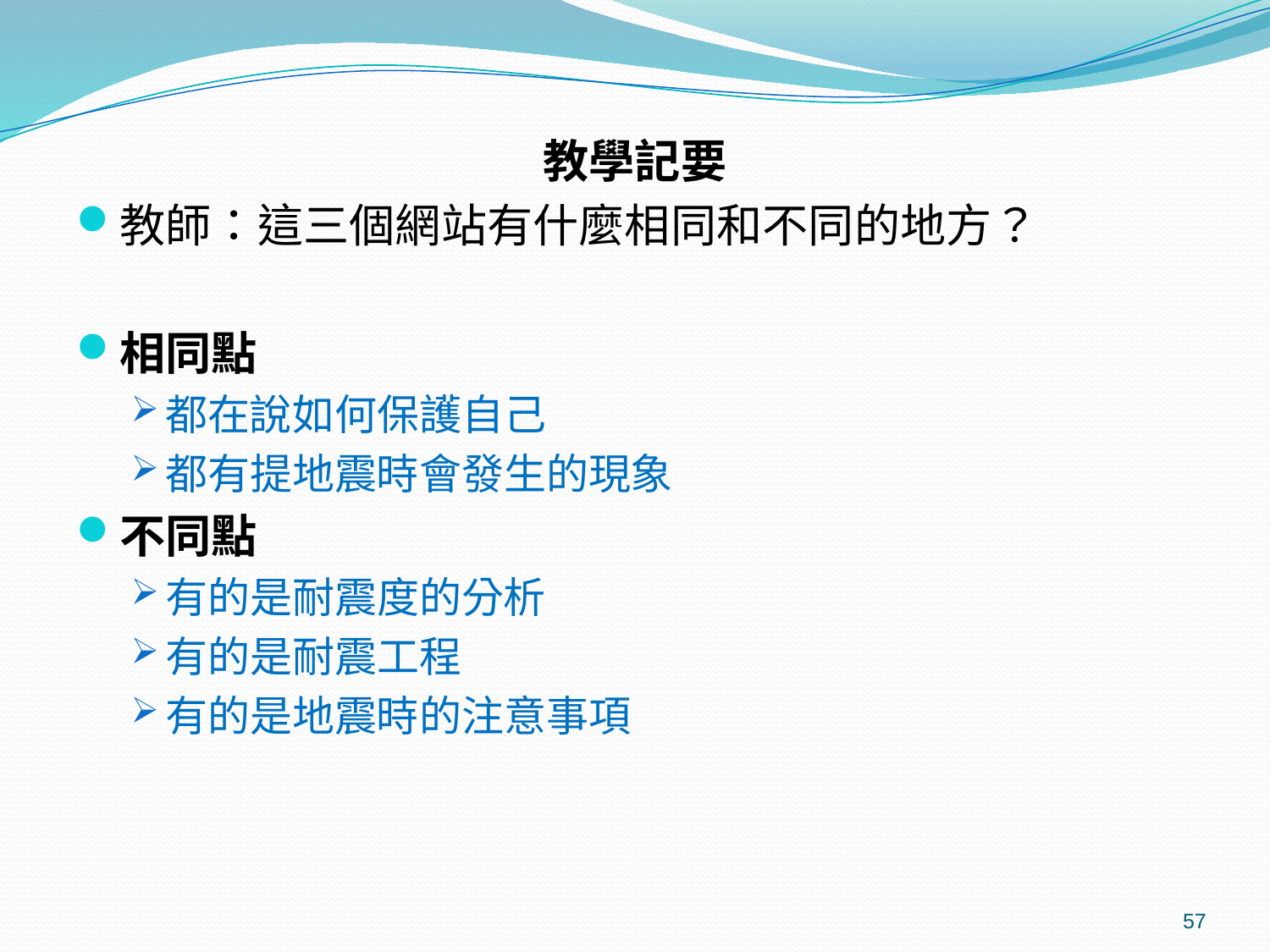

教學記要
教師：這三個網站有什麼相同和不同的地方？

相同點
都在說如何保護自己
都有提地震時會發生的現象
不同點
有的是耐震度的分析
有的是耐震工程
有的是地震時的注意事項

57